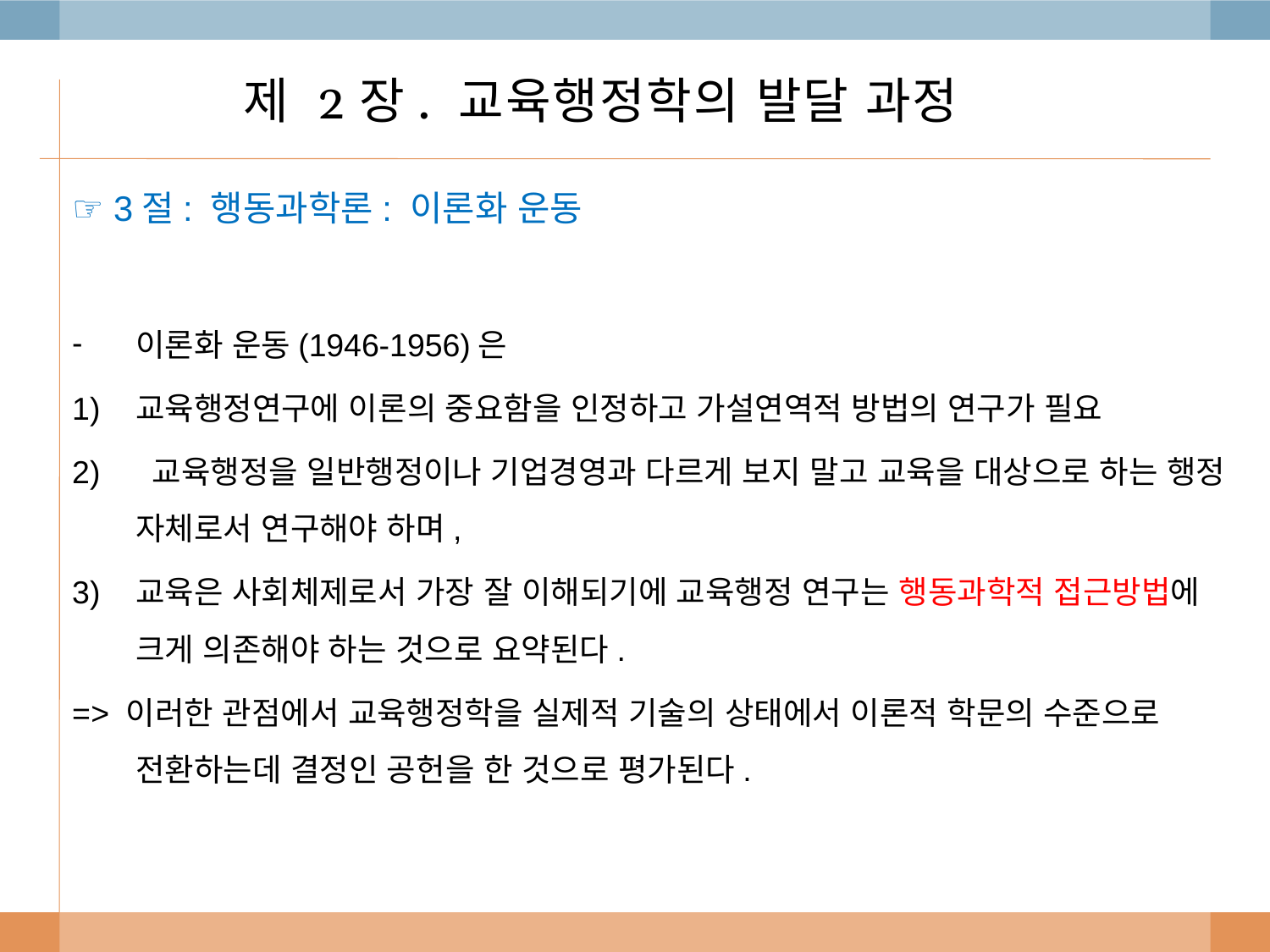

# 제 2장. 교육행정학의 발달 과정
☞ 3절: 행동과학론: 이론화 운동

이론화 운동(1946-1956)은
교육행정연구에 이론의 중요함을 인정하고 가설연역적 방법의 연구가 필요
 교육행정을 일반행정이나 기업경영과 다르게 보지 말고 교육을 대상으로 하는 행정 자체로서 연구해야 하며,
교육은 사회체제로서 가장 잘 이해되기에 교육행정 연구는 행동과학적 접근방법에 크게 의존해야 하는 것으로 요약된다.
=> 이러한 관점에서 교육행정학을 실제적 기술의 상태에서 이론적 학문의 수준으로 전환하는데 결정인 공헌을 한 것으로 평가된다.